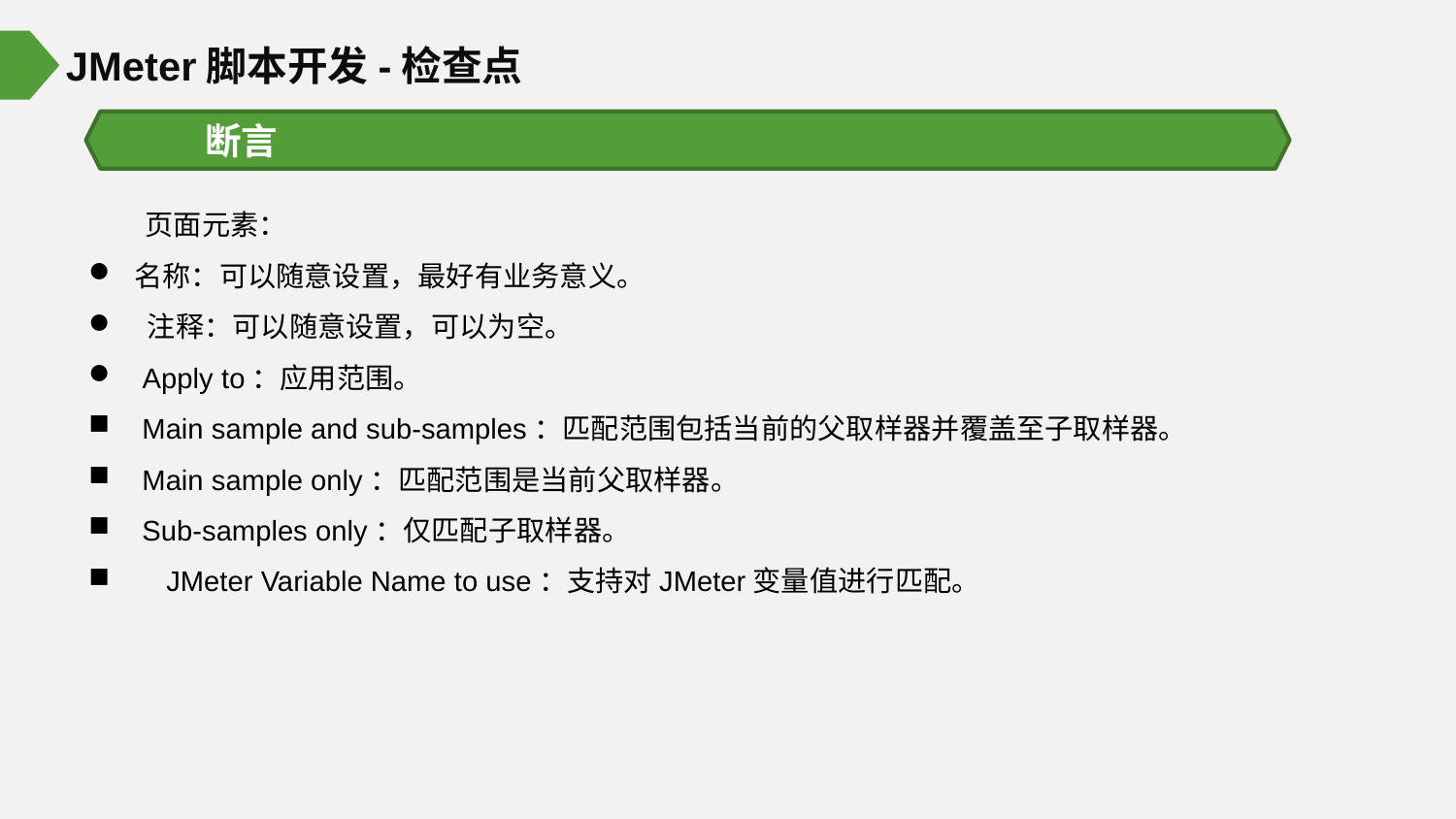

JMeter脚本开发-检查点
断言
页面元素：
名称：可以随意设置，最好有业务意义。
 注释：可以随意设置，可以为空。
 Apply to：应用范围。
 Main sample and sub-samples：匹配范围包括当前的父取样器并覆盖至子取样器。
 Main sample only：匹配范围是当前父取样器。
 Sub-samples only：仅匹配子取样器。
    JMeter Variable Name to use：支持对JMeter变量值进行匹配。